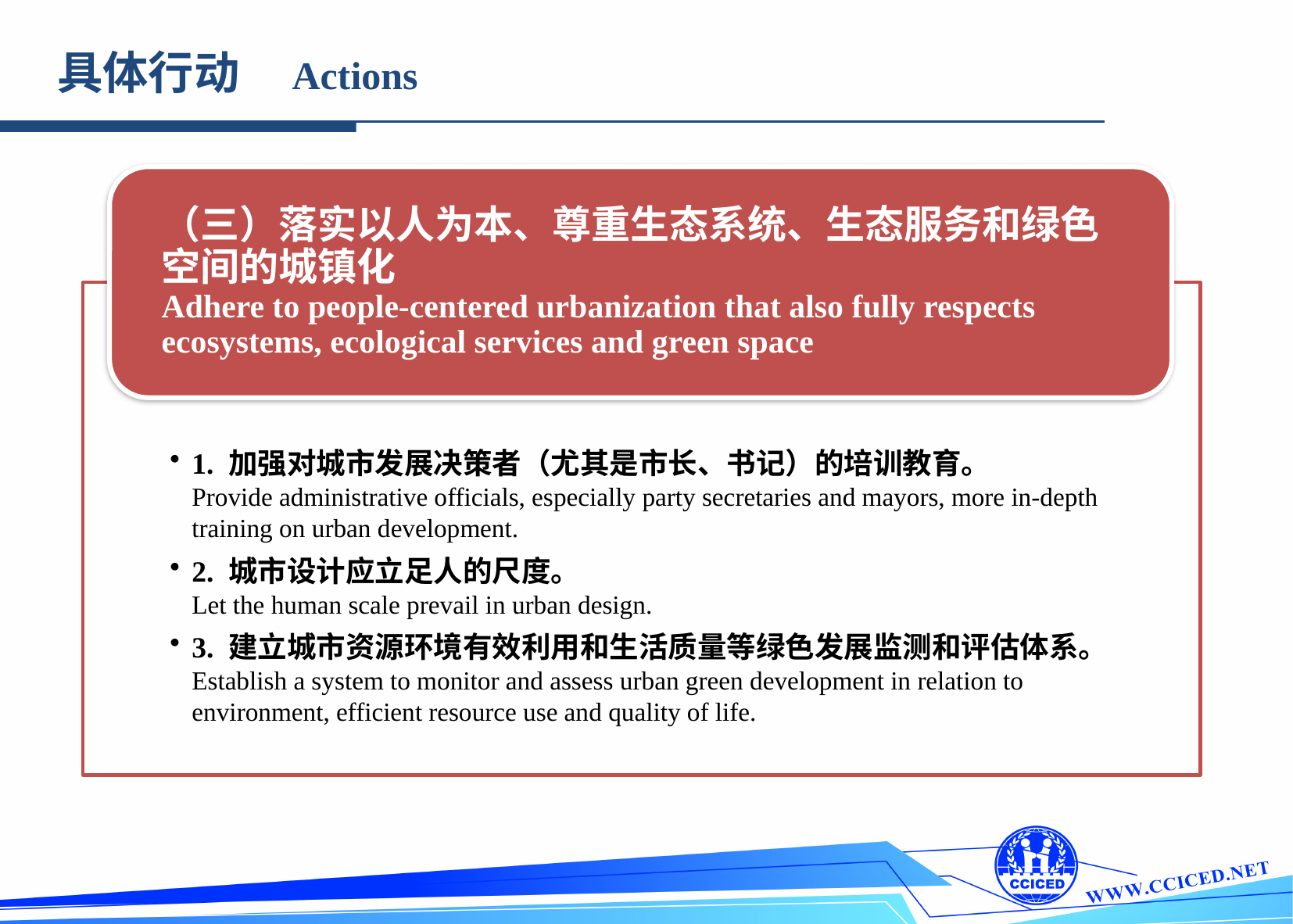

具体行动    Actions
1. 加强对城市发展决策者（尤其是市长、书记）的培训教育。
Provide administrative officials, especially party secretaries and mayors, more in-depth training on urban development.
2. 城市设计应立足人的尺度。
Let the human scale prevail in urban design.
3. 建立城市资源环境有效利用和生活质量等绿色发展监测和评估体系。
Establish a system to monitor and assess urban green development in relation to environment, efficient resource use and quality of life.
（三）落实以人为本、尊重生态系统、生态服务和绿色空间的城镇化
Adhere to people-centered urbanization that also fully respects ecosystems, ecological services and green space